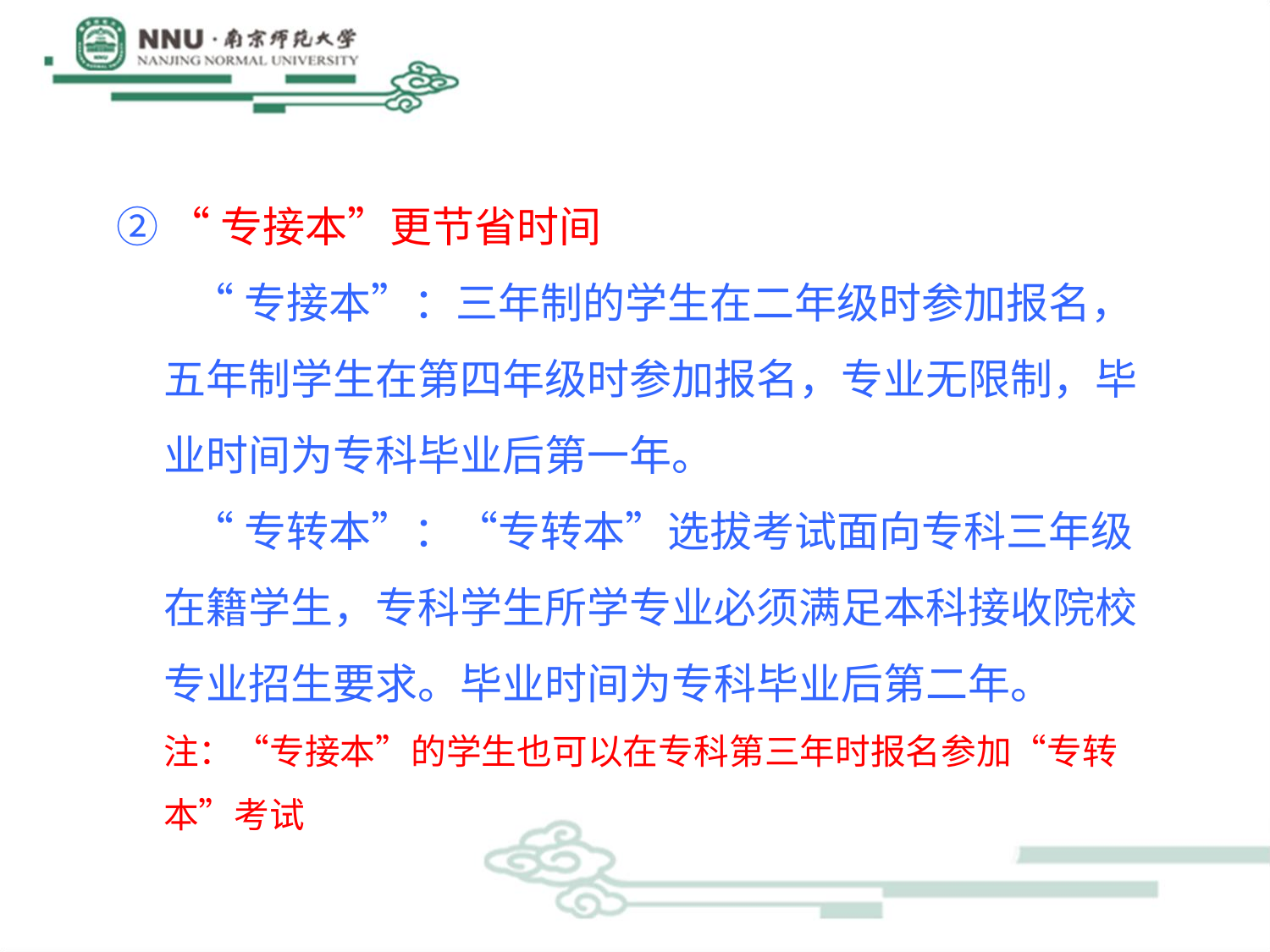

② “专接本”更节省时间
   “专接本”：三年制的学生在二年级时参加报名，五年制学生在第四年级时参加报名，专业无限制，毕业时间为专科毕业后第一年。
   “专转本”：“专转本”选拔考试面向专科三年级在籍学生，专科学生所学专业必须满足本科接收院校专业招生要求。毕业时间为专科毕业后第二年。
注：“专接本”的学生也可以在专科第三年时报名参加“专转本”考试